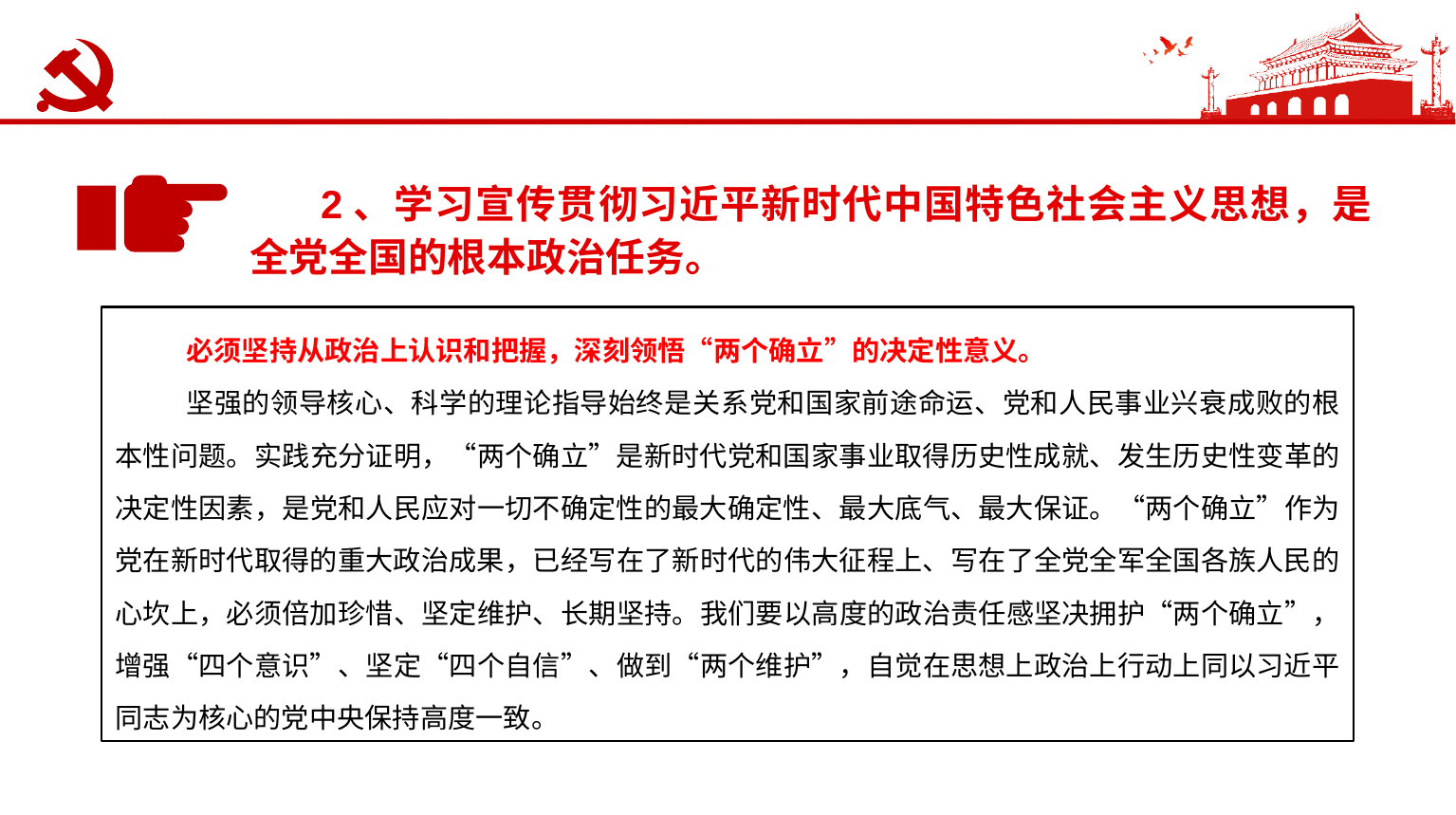

新提法
2、学习宣传贯彻习近平新时代中国特色社会主义思想，是全党全国的根本政治任务。

必须坚持从政治上认识和把握，深刻领悟“两个确立”的决定性意义。
坚强的领导核心、科学的理论指导始终是关系党和国家前途命运、党和人民事业兴衰成败的根本性问题。实践充分证明，“两个确立”是新时代党和国家事业取得历史性成就、发生历史性变革的决定性因素，是党和人民应对一切不确定性的最大确定性、最大底气、最大保证。“两个确立”作为党在新时代取得的重大政治成果，已经写在了新时代的伟大征程上、写在了全党全军全国各族人民的心坎上，必须倍加珍惜、坚定维护、长期坚持。我们要以高度的政治责任感坚决拥护“两个确立”，增强“四个意识”、坚定“四个自信”、做到“两个维护”，自觉在思想上政治上行动上同以习近平同志为核心的党中央保持高度一致。